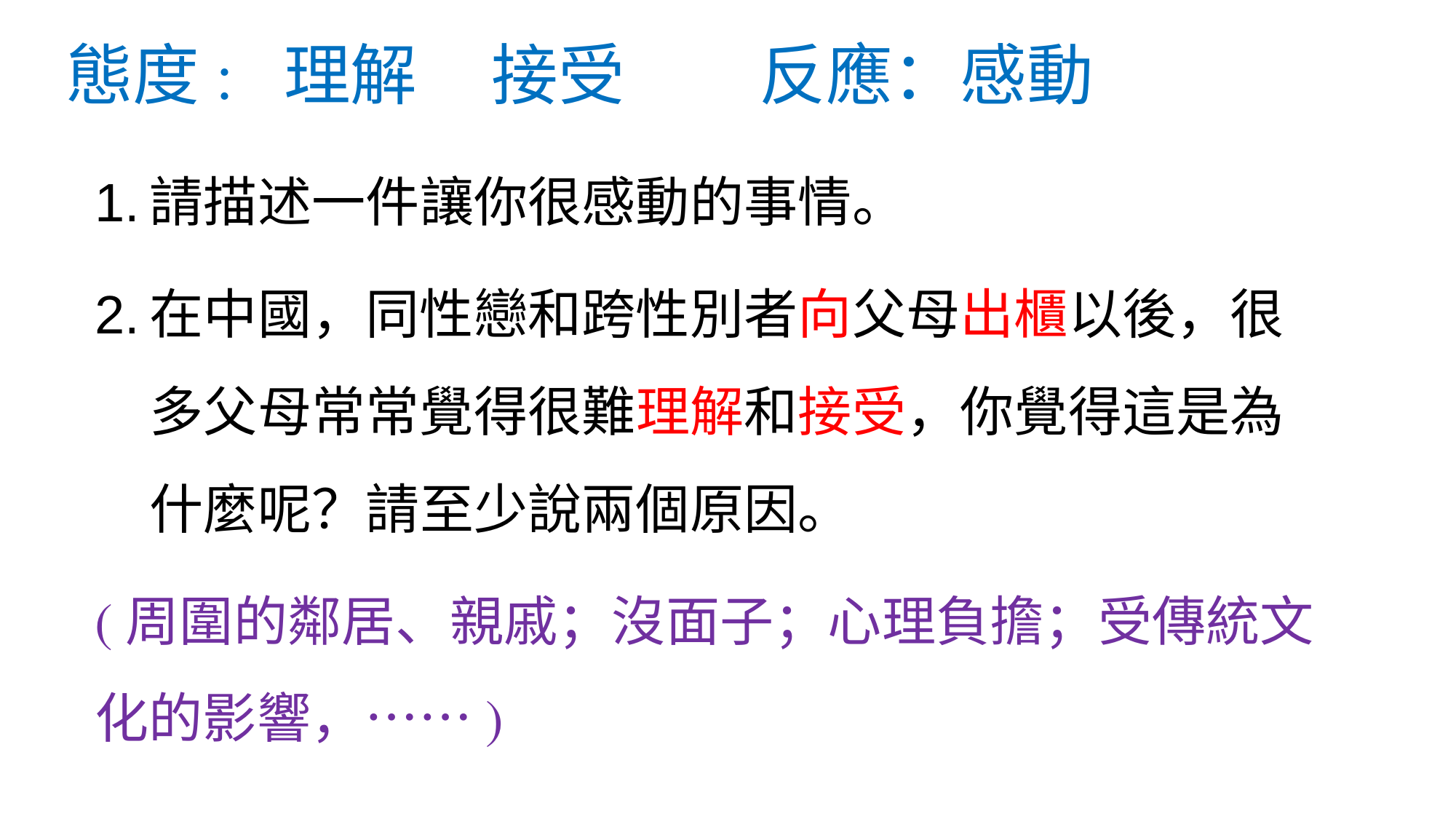

# 態度:  理解     接受         反應：感動
請描述一件讓你很感動的事情。
在中國，同性戀和跨性別者向父母出櫃以後，很多父母常常覺得很難理解和接受，你覺得這是為什麼呢？請至少說兩個原因。
(周圍的鄰居、親戚；沒面子；心理負擔；受傳統文化的影響，……)